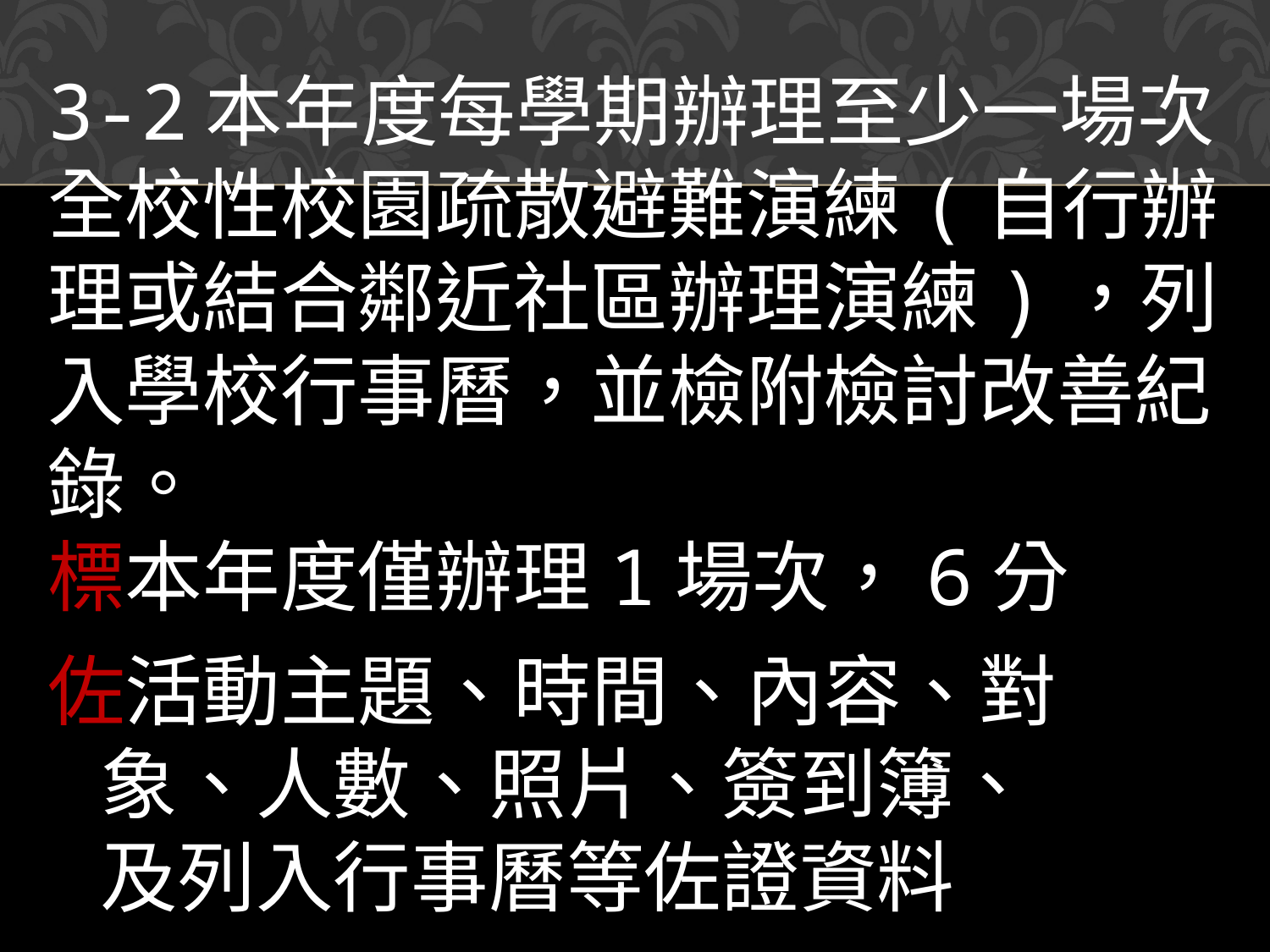

3-2本年度每學期辦理至少一場次全校性校園疏散避難演練(自行辦理或結合鄰近社區辦理演練)，列入學校行事曆，並檢附檢討改善紀錄。
標本年度僅辦理1場次，6分
佐活動主題、時間、內容、對
  象、人數、照片、簽到簿、
  及列入行事曆等佐證資料